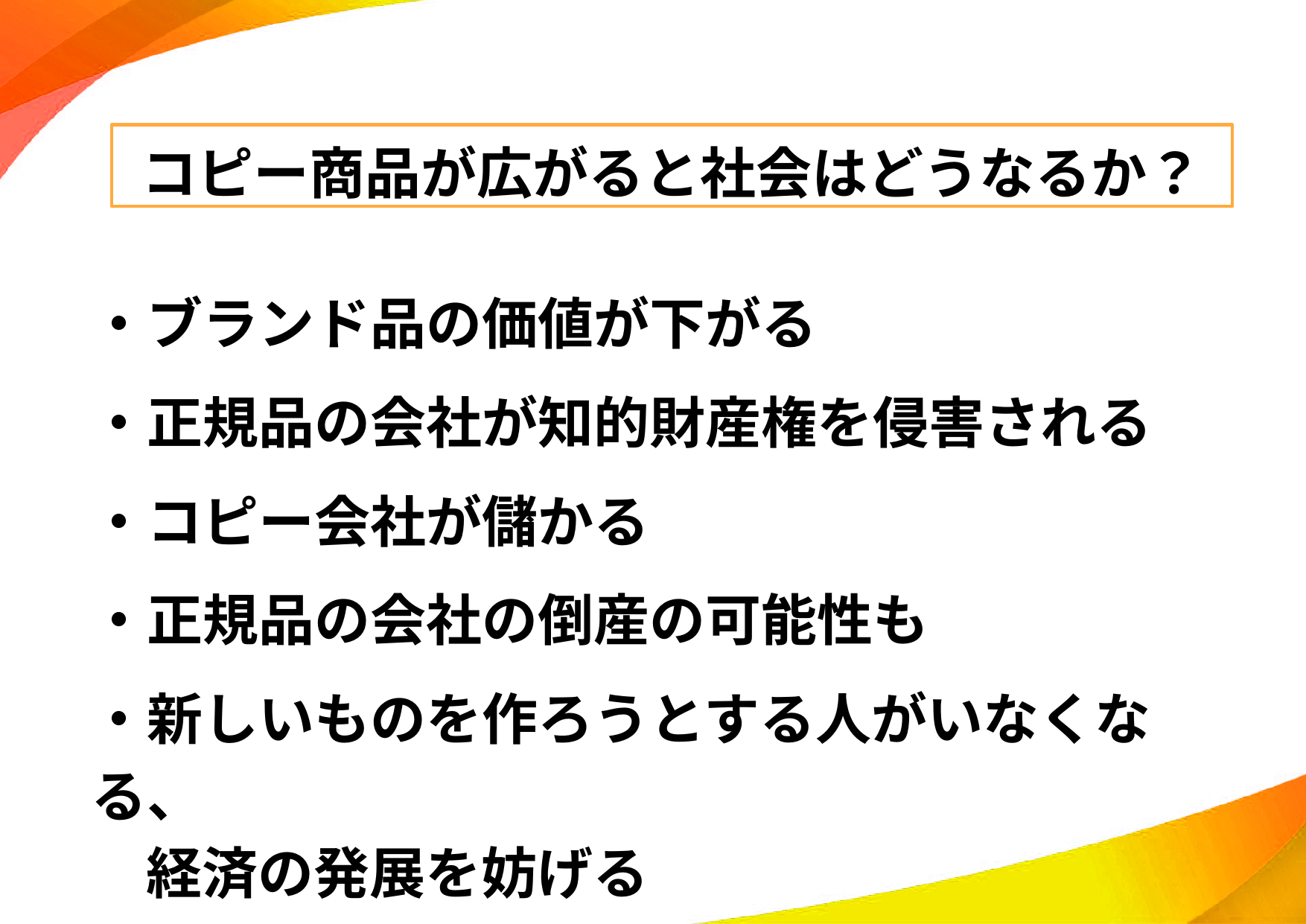

# コピー商品が広がると社会はどうなるか？
・ブランド品の価値が下がる
・正規品の会社が知的財産権を侵害される
・コピー会社が儲かる
・正規品の会社の倒産の可能性も
・新しいものを作ろうとする人がいなくなる、
経済の発展を妨げる